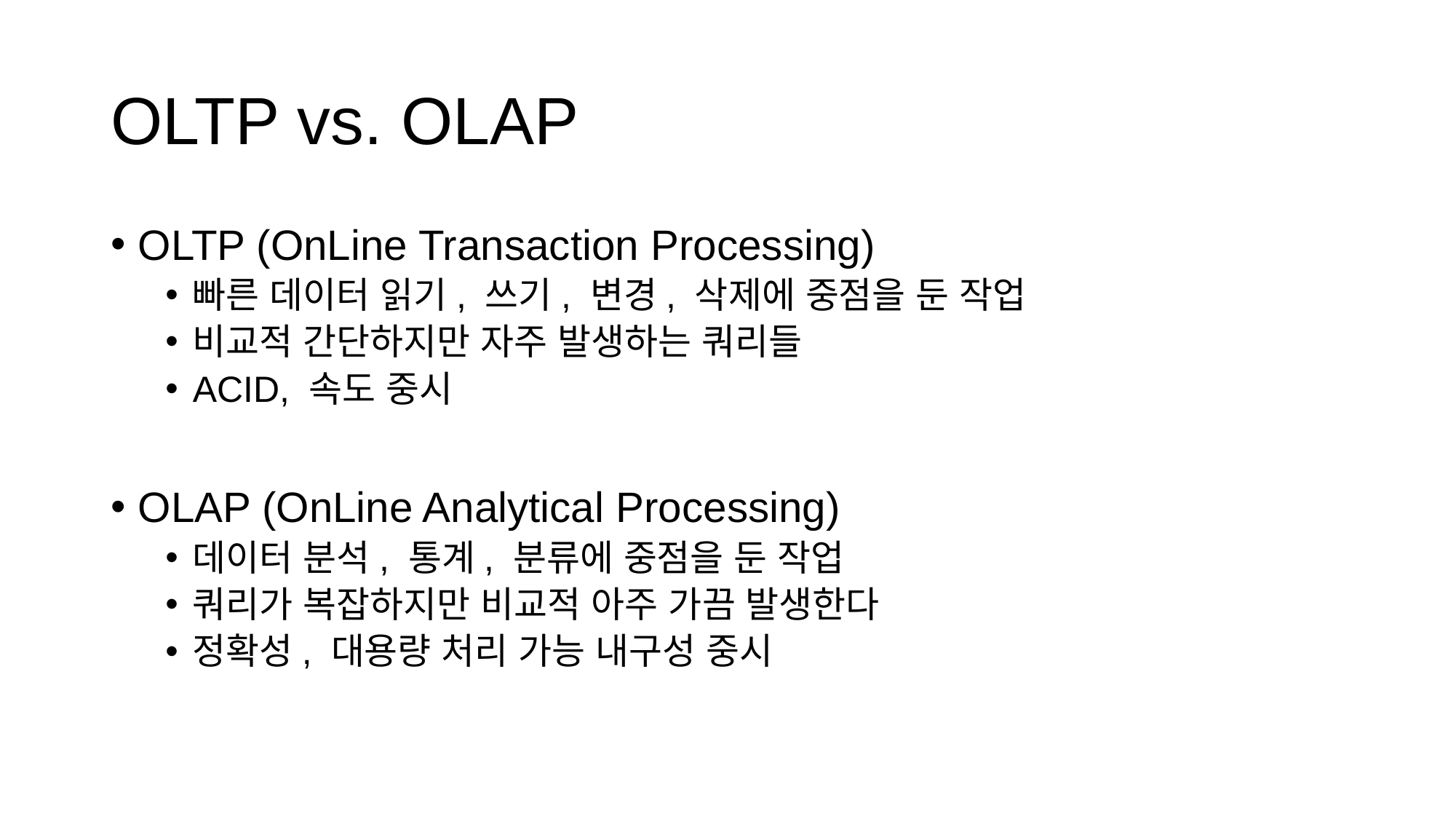

# OLTP vs. OLAP
OLTP (OnLine Transaction Processing)
빠른 데이터 읽기, 쓰기, 변경, 삭제에 중점을 둔 작업
비교적 간단하지만 자주 발생하는 쿼리들
ACID, 속도 중시

OLAP (OnLine Analytical Processing)
데이터 분석, 통계, 분류에 중점을 둔 작업
쿼리가 복잡하지만 비교적 아주 가끔 발생한다
정확성, 대용량 처리 가능 내구성 중시